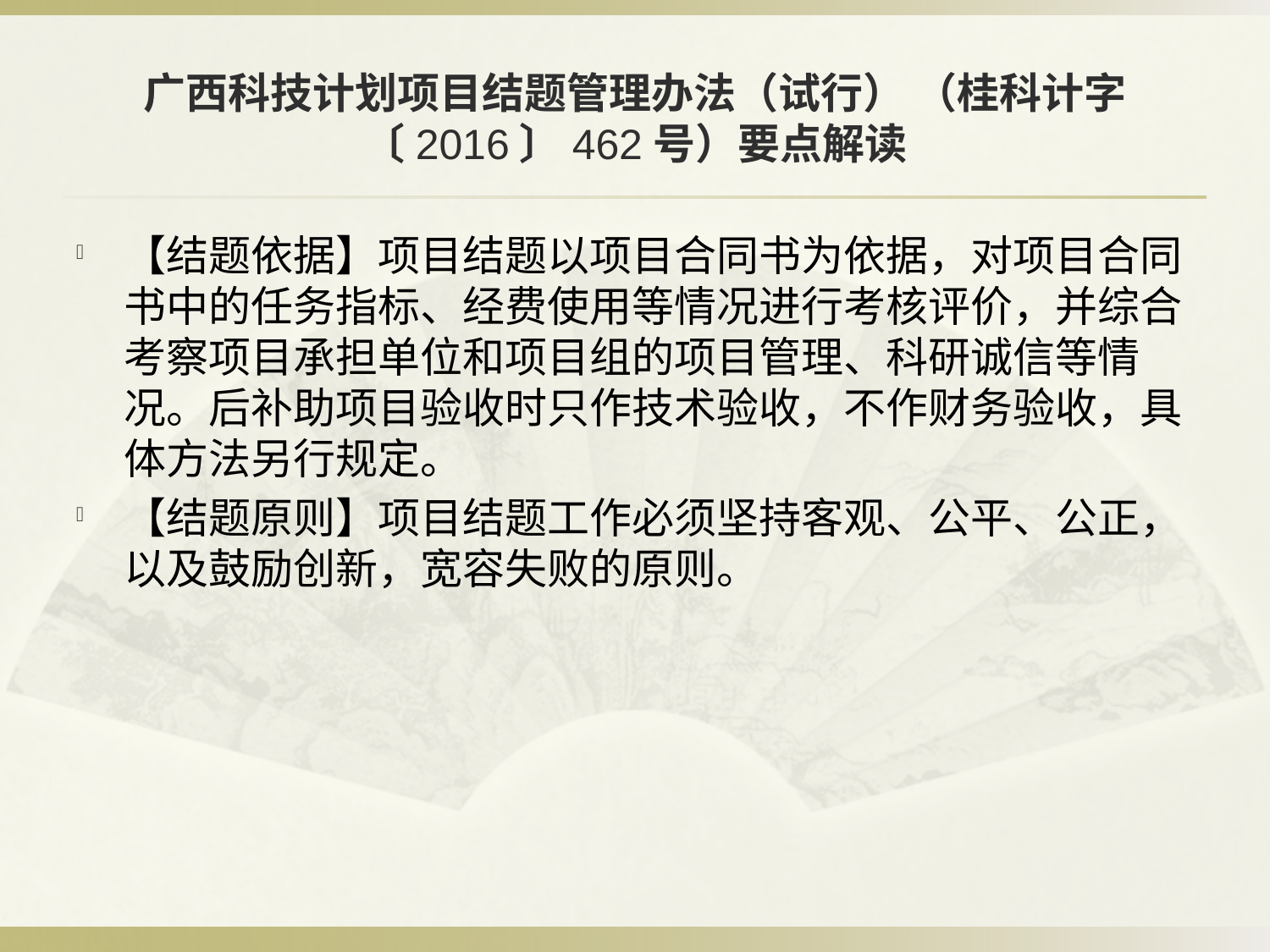

# 广西科技计划项目结题管理办法（试行） （桂科计字〔2016〕462号）要点解读
【结题依据】项目结题以项目合同书为依据，对项目合同书中的任务指标、经费使用等情况进行考核评价，并综合考察项目承担单位和项目组的项目管理、科研诚信等情况。后补助项目验收时只作技术验收，不作财务验收，具体方法另行规定。
【结题原则】项目结题工作必须坚持客观、公平、公正，以及鼓励创新，宽容失败的原则。